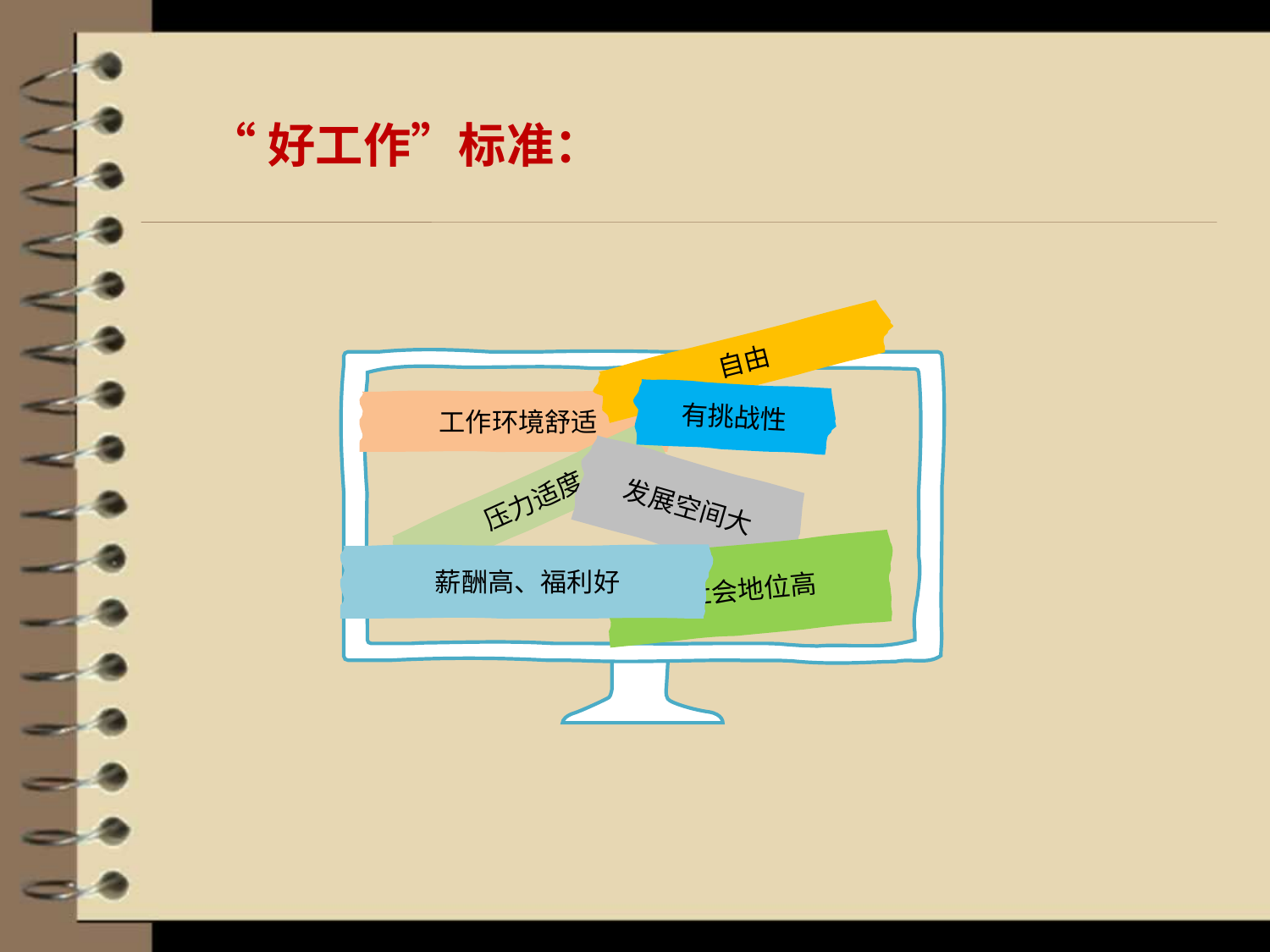

#
  “好工作”标准：

自由

有挑战性
工作环境舒适
发展空间大
压力适度
社会地位高
薪酬高、福利好